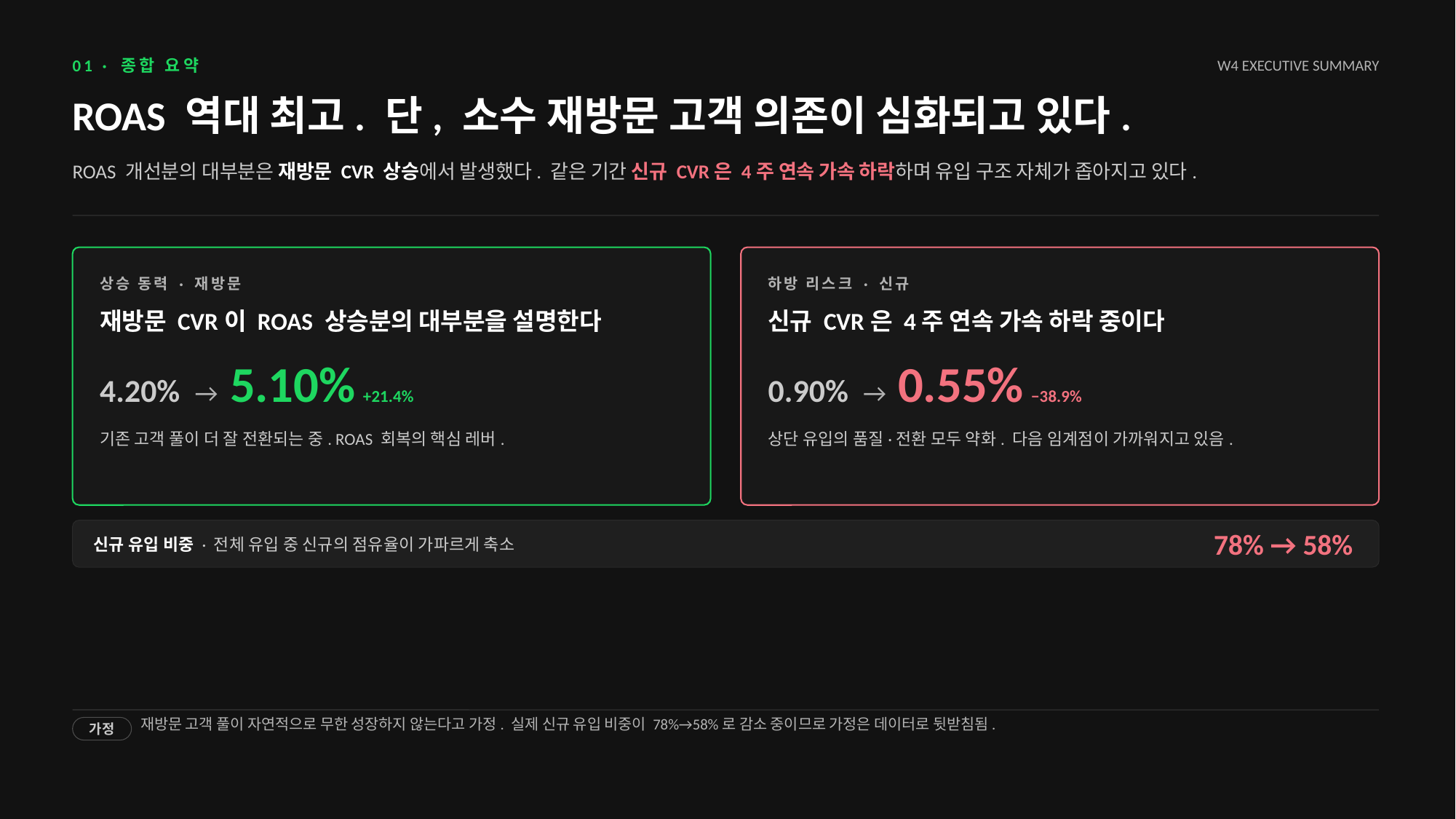

01 · 종합 요약
W4 EXECUTIVE SUMMARY
ROAS 역대 최고. 단, 소수 재방문 고객 의존이 심화되고 있다.
ROAS 개선분의 대부분은 재방문 CVR 상승에서 발생했다. 같은 기간 신규 CVR은 4주 연속 가속 하락하며 유입 구조 자체가 좁아지고 있다.

상승 동력 · 재방문
하방 리스크 · 신규
재방문 CVR이 ROAS 상승분의 대부분을 설명한다
신규 CVR은 4주 연속 가속 하락 중이다
4.20%  →  5.10%  +21.4%
0.90%  →  0.55%  −38.9%
기존 고객 풀이 더 잘 전환되는 중. ROAS 회복의 핵심 레버.
상단 유입의 품질·전환 모두 약화. 다음 임계점이 가까워지고 있음.

78% → 58%
신규 유입 비중 · 전체 유입 중 신규의 점유율이 가파르게 축소

재방문 고객 풀이 자연적으로 무한 성장하지 않는다고 가정. 실제 신규 유입 비중이 78%→58%로 감소 중이므로 가정은 데이터로 뒷받침됨.

가정